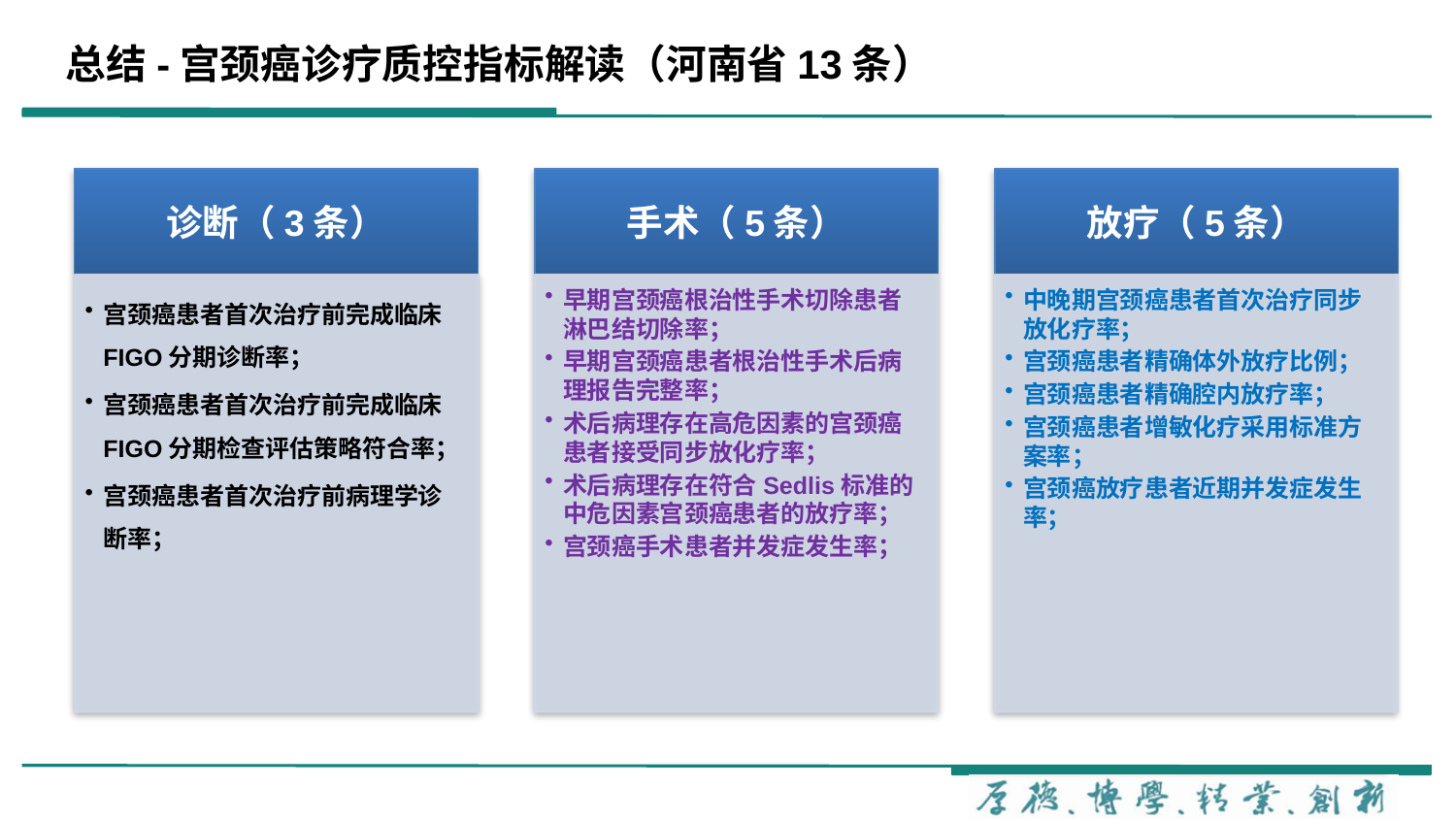

总结-宫颈癌诊疗质控指标解读（河南省13条）
诊断（3条）
宫颈癌患者首次治疗前完成临床FIGO分期诊断率；
宫颈癌患者首次治疗前完成临床FIGO分期检查评估策略符合率；
宫颈癌患者首次治疗前病理学诊断率；
手术（5条）
早期宫颈癌根治性手术切除患者淋巴结切除率；
早期宫颈癌患者根治性手术后病理报告完整率；
术后病理存在高危因素的宫颈癌患者接受同步放化疗率；
术后病理存在符合Sedlis标准的中危因素宫颈癌患者的放疗率；
宫颈癌手术患者并发症发生率；
放疗（5条）
中晚期宫颈癌患者首次治疗同步放化疗率；
宫颈癌患者精确体外放疗比例；
宫颈癌患者精确腔内放疗率；
宫颈癌患者增敏化疗采用标准方案率；
宫颈癌放疗患者近期并发症发生率；